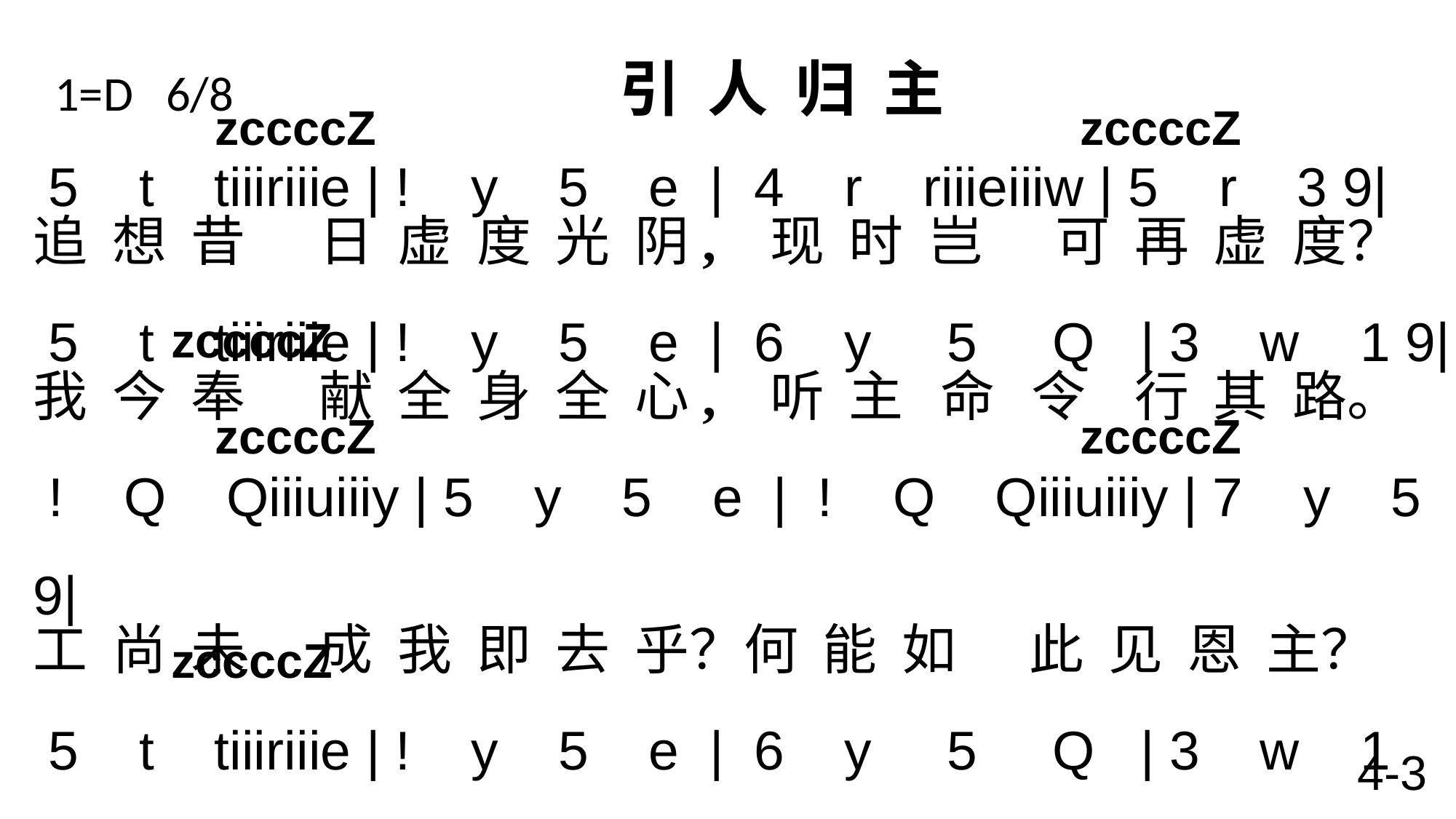

1=D   6/8                                      引  人  归  主
    zccccZ                                                     zccccZ

 5    t    tiiiriiie | !    y    5    e  |  4    r    riiieiiiw | 5    r    3 9|
追  想  昔      日  虚  度  光  阴,   现  时  岂      可  再  虚  度？
 5    t    tiiiriiie | !    y    5    e  |  6    y     5     Q   | 3    w    1 9|
我  今  奉      献  全  身  全  心,   听  主   命   令    行  其  路。
 !    Q    Qiiiuiiiy | 5    y    5    e  |  !    Q    Qiiiuiiiy | 7    y    5 9|
工  尚  未      成  我  即  去  乎？何  能  如      此  见  恩  主？
 5    t    tiiiriiie | !    y    5    e  |  6    y     5     Q   | 3    w    1 9 \
未  领   一     人  来  归  耶  稣,   岂  可   空   手    回  天  府？
    zccccZ

    zccccZ                                                     zccccZ

    zccccZ

4-3